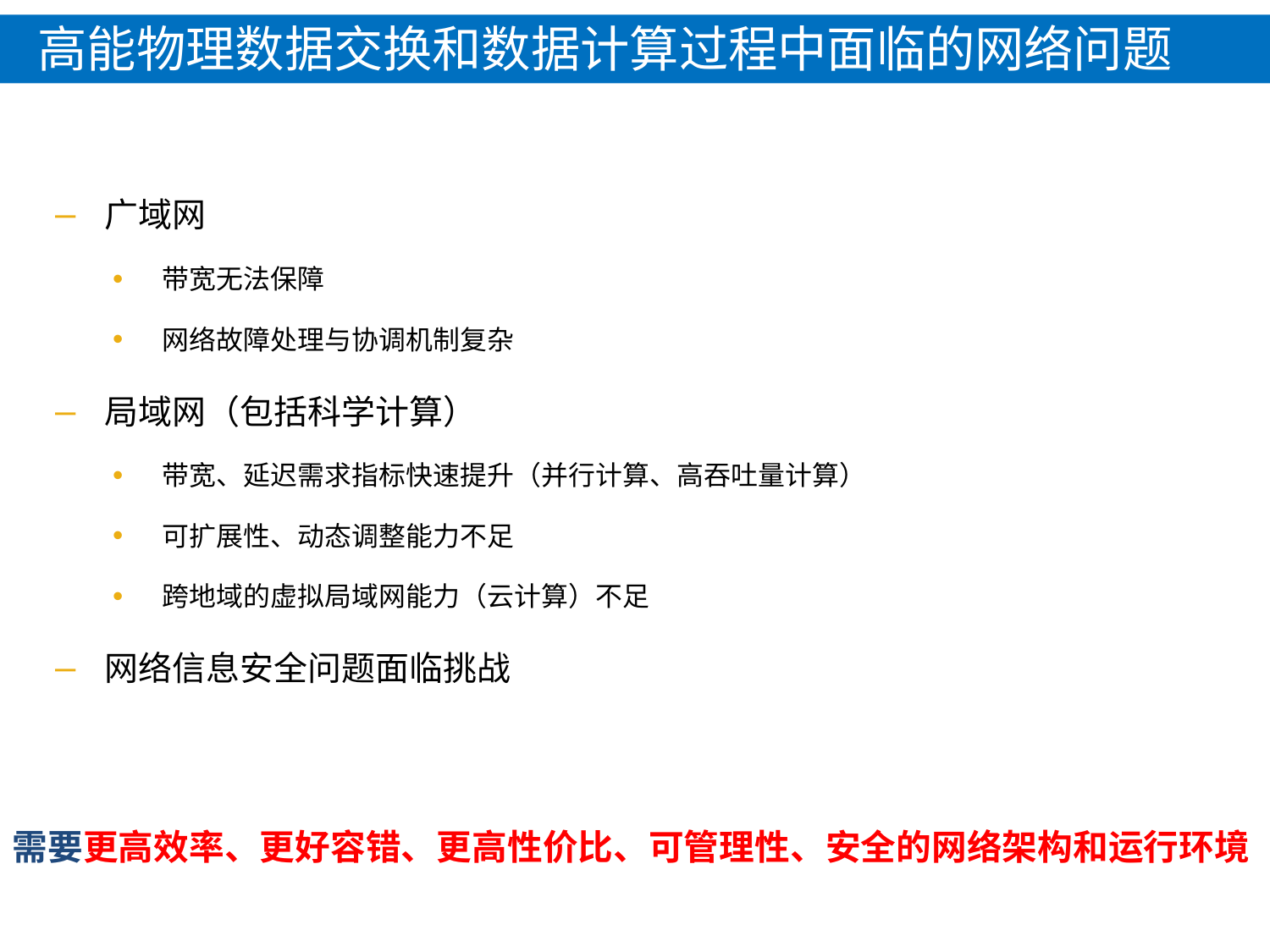

# 高能物理数据交换和数据计算过程中面临的网络问题
广域网
带宽无法保障
网络故障处理与协调机制复杂
局域网（包括科学计算）
带宽、延迟需求指标快速提升（并行计算、高吞吐量计算）
可扩展性、动态调整能力不足
跨地域的虚拟局域网能力（云计算）不足
网络信息安全问题面临挑战
需要更高效率、更好容错、更高性价比、可管理性、安全的网络架构和运行环境